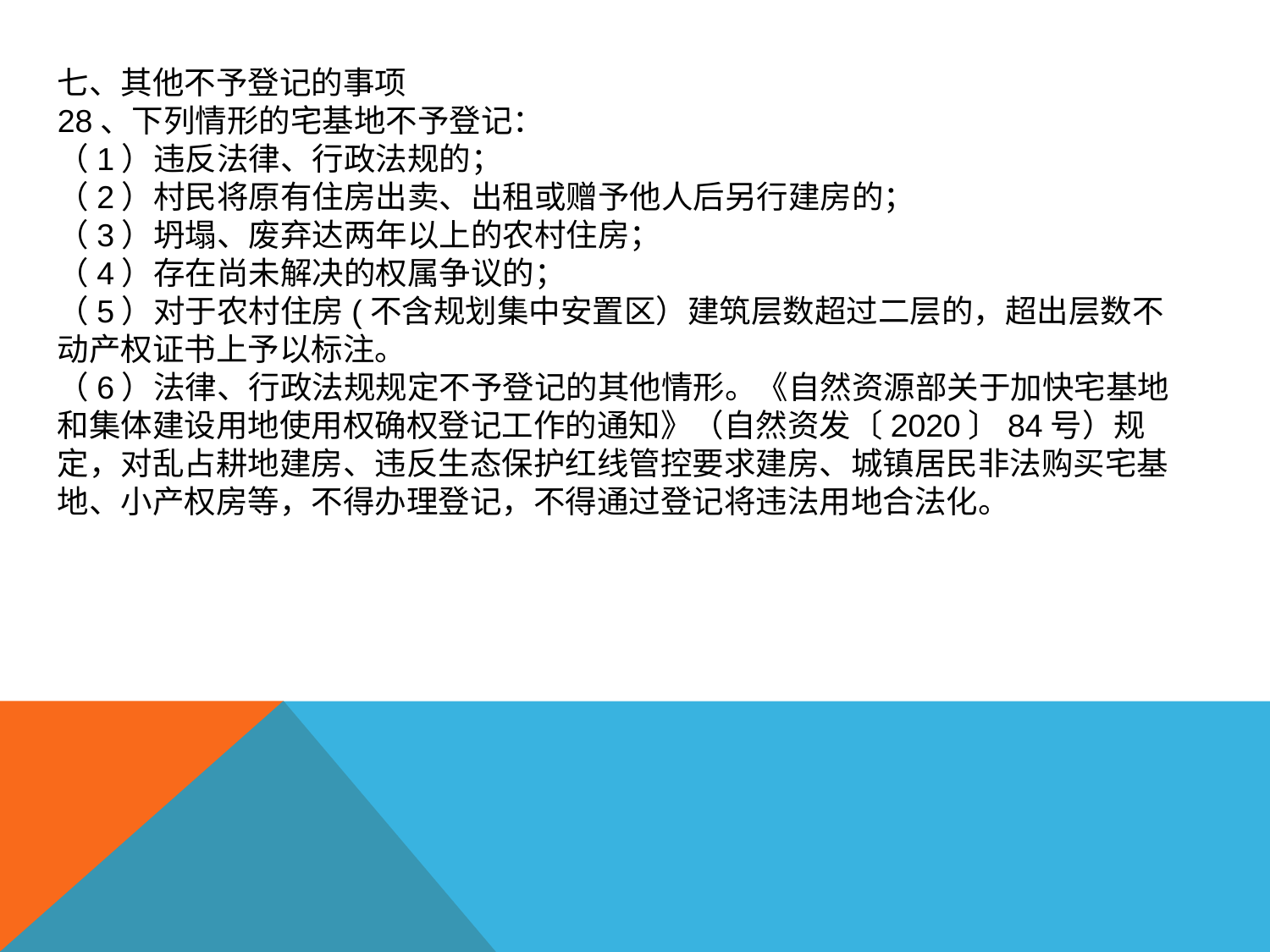

七、其他不予登记的事项
28、下列情形的宅基地不予登记：
（1）违反法律、行政法规的；
（2）村民将原有住房出卖、出租或赠予他人后另行建房的；
（3）坍塌、废弃达两年以上的农村住房；
（4）存在尚未解决的权属争议的；
（5）对于农村住房(不含规划集中安置区）建筑层数超过二层的，超出层数不动产权证书上予以标注。
（6）法律、行政法规规定不予登记的其他情形。《自然资源部关于加快宅基地和集体建设用地使用权确权登记工作的通知》（自然资发〔2020〕84号）规定，对乱占耕地建房、违反生态保护红线管控要求建房、城镇居民非法购买宅基地、小产权房等，不得办理登记，不得通过登记将违法用地合法化。